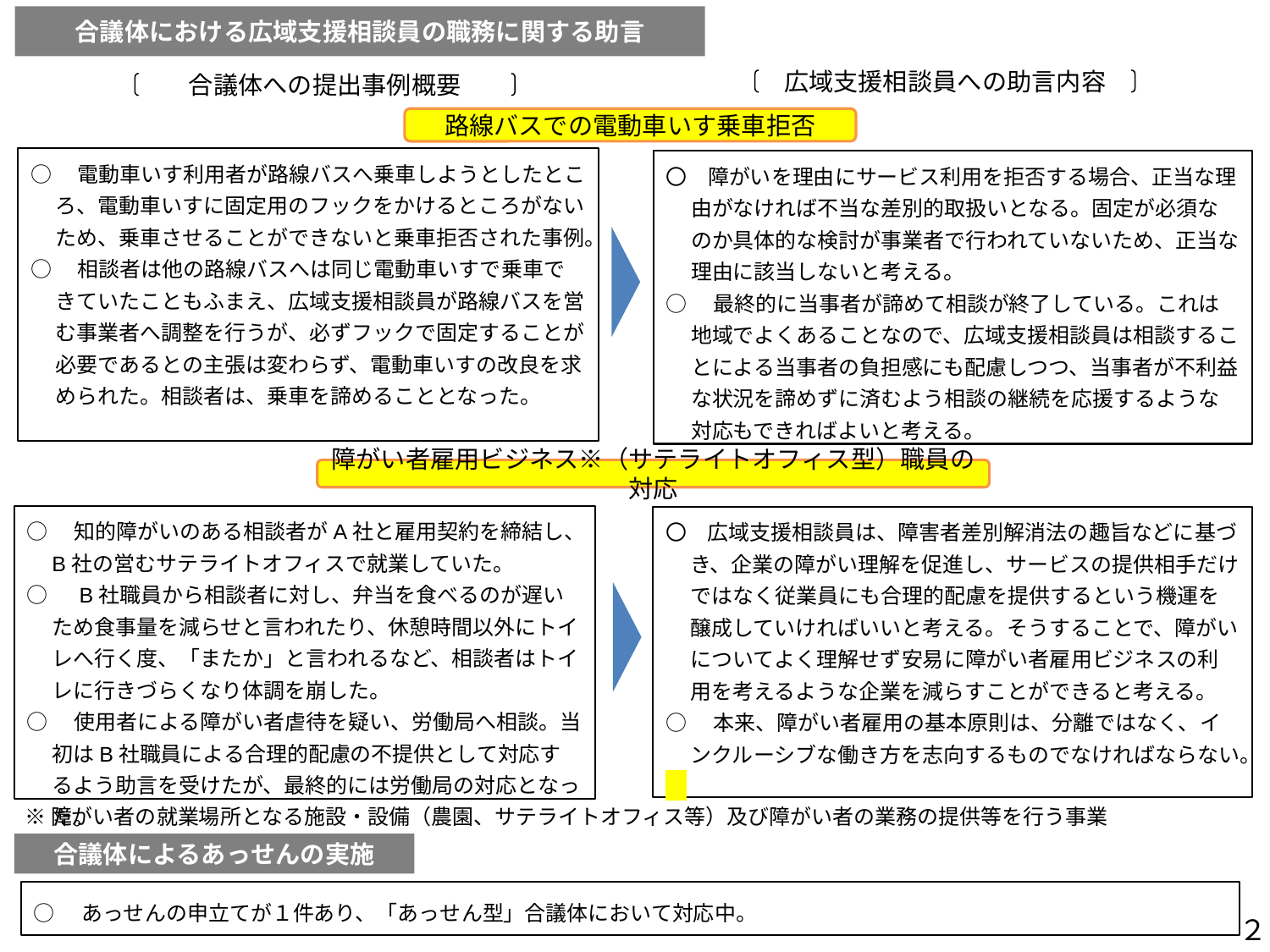

合議体における広域支援相談員の職務に関する助言
広域支援相談員への助言内容
合議体への提出事例概要
路線バスでの電動車いす乗車拒否
○　電動車いす利用者が路線バスへ乗車しようとしたところ、電動車いすに固定用のフックをかけるところがないため、乗車させることができないと乗車拒否された事例。
○　相談者は他の路線バスへは同じ電動車いすで乗車できていたこともふまえ、広域支援相談員が路線バスを営む事業者へ調整を行うが、必ずフックで固定することが必要であるとの主張は変わらず、電動車いすの改良を求められた。相談者は、乗車を諦めることとなった。
〇　障がいを理由にサービス利用を拒否する場合、正当な理由がなければ不当な差別的取扱いとなる。固定が必須なのか具体的な検討が事業者で行われていないため、正当な理由に該当しないと考える。
○　最終的に当事者が諦めて相談が終了している。これは地域でよくあることなので、広域支援相談員は相談することによる当事者の負担感にも配慮しつつ、当事者が不利益な状況を諦めずに済むよう相談の継続を応援するような対応もできればよいと考える。

障がい者雇用ビジネス※（サテライトオフィス型）職員の対応
○　知的障がいのある相談者がA社と雇用契約を締結し、B社の営むサテライトオフィスで就業していた。
○　B社職員から相談者に対し、弁当を食べるのが遅いため食事量を減らせと言われたり、休憩時間以外にトイレへ行く度、「またか」と言われるなど、相談者はトイレに行きづらくなり体調を崩した。
○　使用者による障がい者虐待を疑い、労働局へ相談。当初はB社職員による合理的配慮の不提供として対応するよう助言を受けたが、最終的には労働局の対応となった。
〇　広域支援相談員は、障害者差別解消法の趣旨などに基づき、企業の障がい理解を促進し、サービスの提供相手だけではなく従業員にも合理的配慮を提供するという機運を醸成していければいいと考える。そうすることで、障がいについてよく理解せず安易に障がい者雇用ビジネスの利用を考えるような企業を減らすことができると考える。
○　本来、障がい者雇用の基本原則は、分離ではなく、インクルーシブな働き方を志向するものでなければならない。

※障がい者の就業場所となる施設・設備（農園、サテライトオフィス等）及び障がい者の業務の提供等を行う事業
合議体によるあっせんの実施
○　あっせんの申立てが１件あり、「あっせん型」合議体において対応中。
２